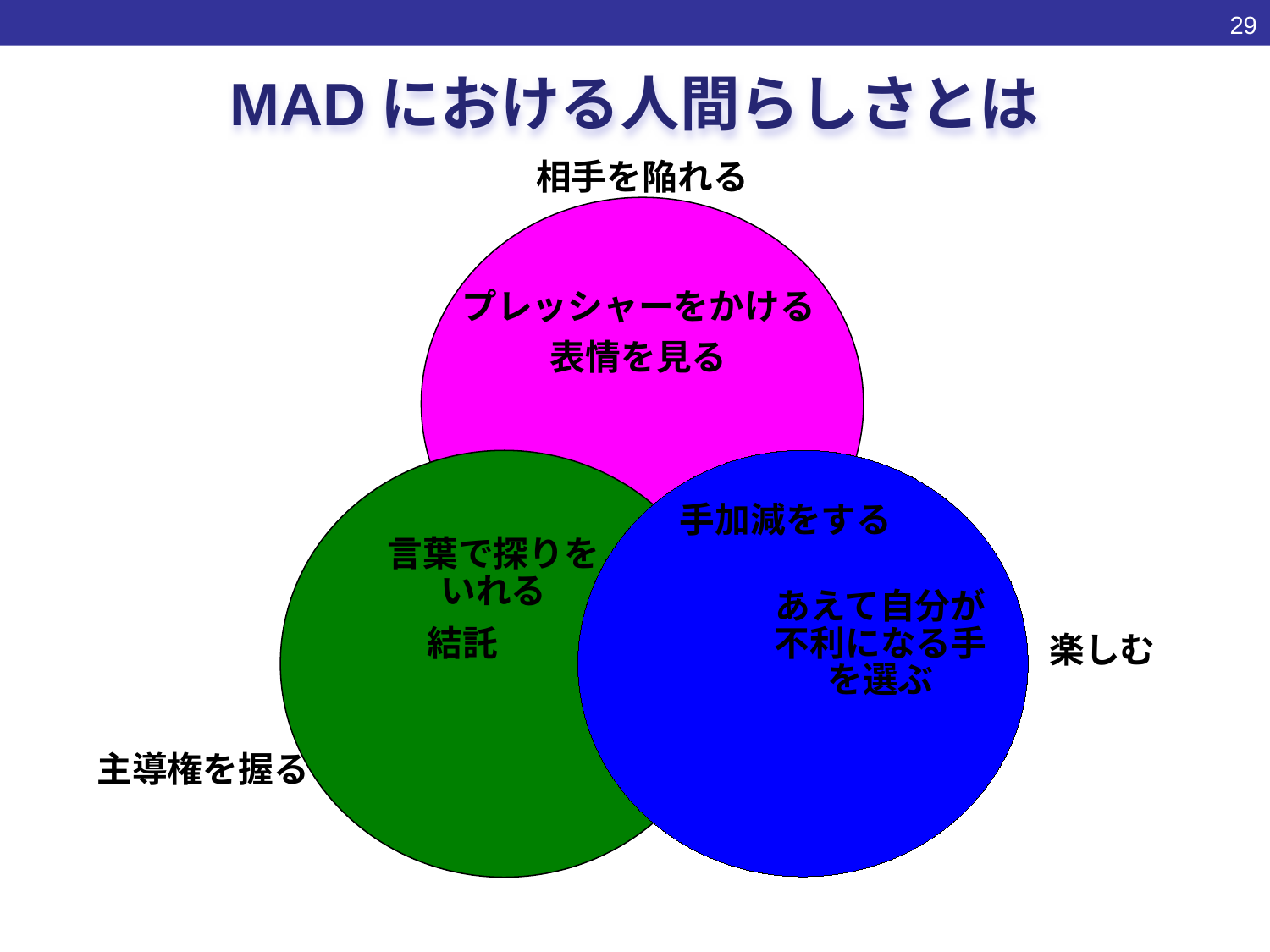

29
# MADにおける人間らしさとは
相手を陥れる

プレッシャーをかける
表情を見る

言葉で探りをいれる
手加減をする
結託

あえて自分が不利になる手を選ぶ
楽しむ
主導権を握る